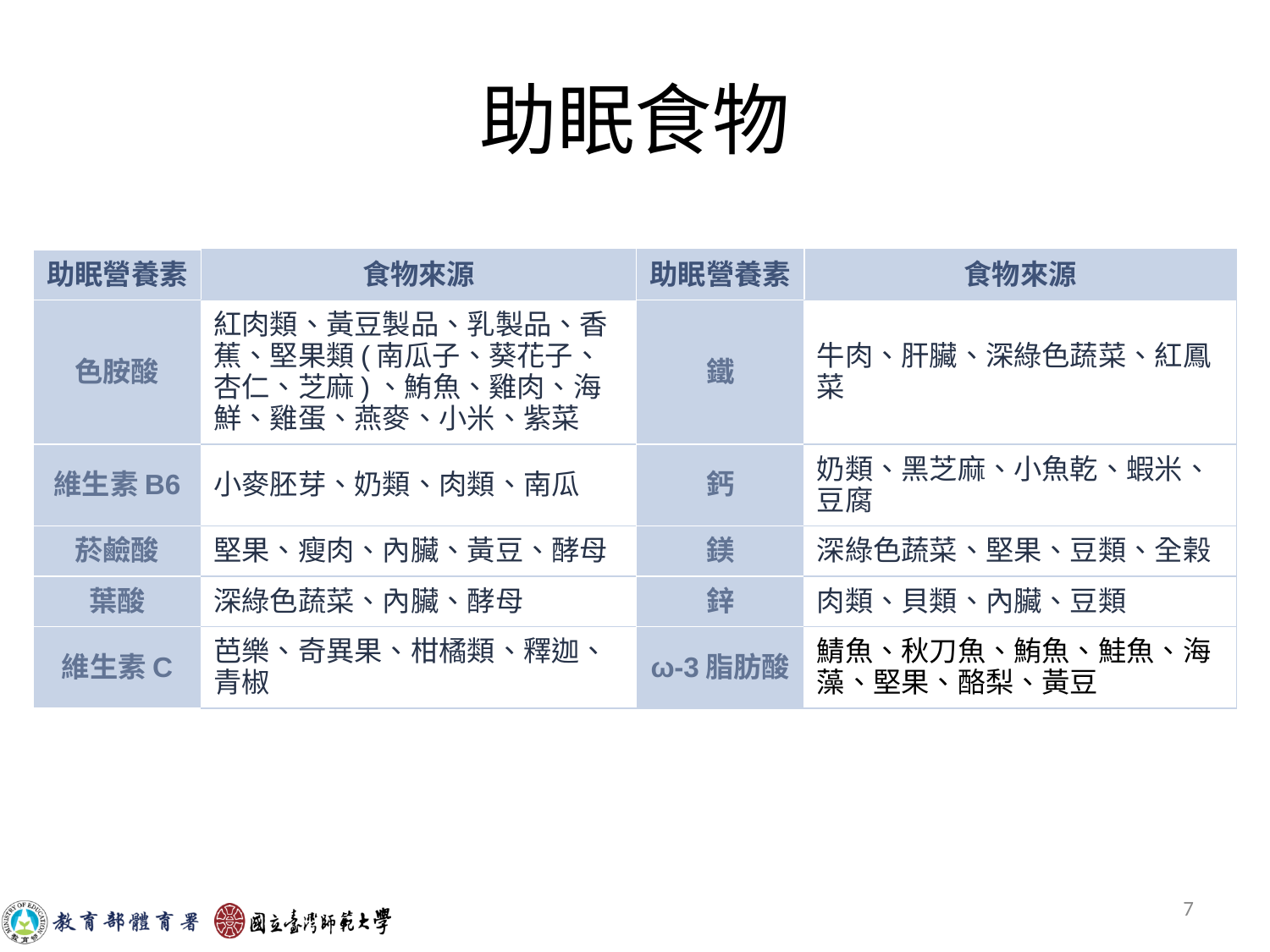

# 助眠食物
| 助眠營養素 | 食物來源 | 助眠營養素 | 食物來源 |
| --- | --- | --- | --- |
| 色胺酸 | 紅肉類、黃豆製品、乳製品、香蕉、堅果類(南瓜子、葵花子、杏仁、芝麻)、鮪魚、雞肉、海鮮、雞蛋、燕麥、小米、紫菜 | 鐵 | 牛肉、肝臟、深綠色蔬菜、紅鳳菜 |
| 維生素B6 | 小麥胚芽、奶類、肉類、南瓜 | 鈣 | 奶類、黑芝麻、小魚乾、蝦米、豆腐 |
| 菸鹼酸 | 堅果、瘦肉、內臟、黃豆、酵母 | 鎂 | 深綠色蔬菜、堅果、豆類、全榖 |
| 葉酸 | 深綠色蔬菜、內臟、酵母 | 鋅 | 肉類、貝類、內臟、豆類 |
| 維生素C | 芭樂、奇異果、柑橘類、釋迦、青椒 | ω-3脂肪酸 | 鯖魚、秋刀魚、鮪魚、鮭魚、海藻、堅果、酪梨、黃豆 |
7